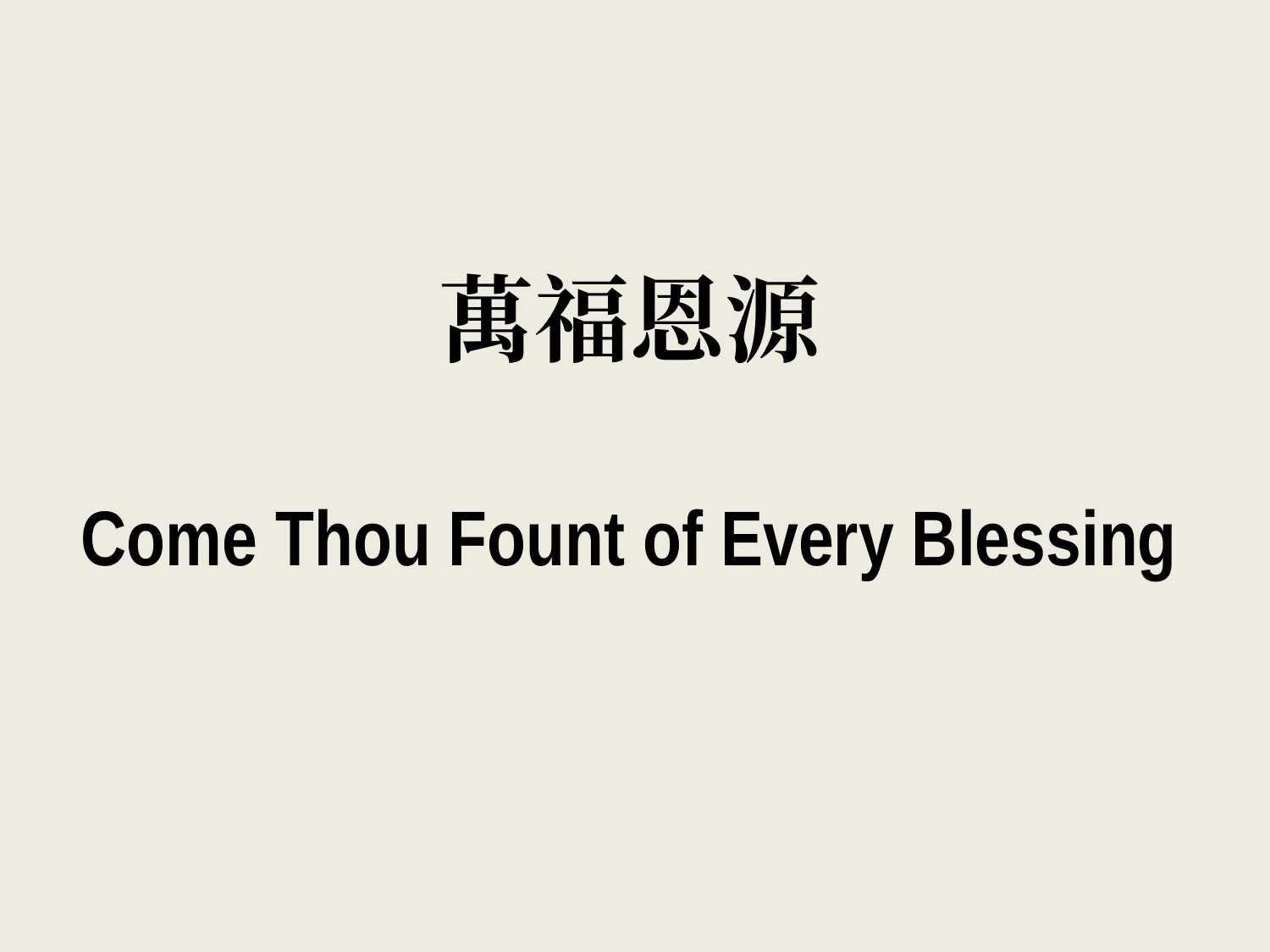

萬福恩源

Come Thou Fount of Every Blessing